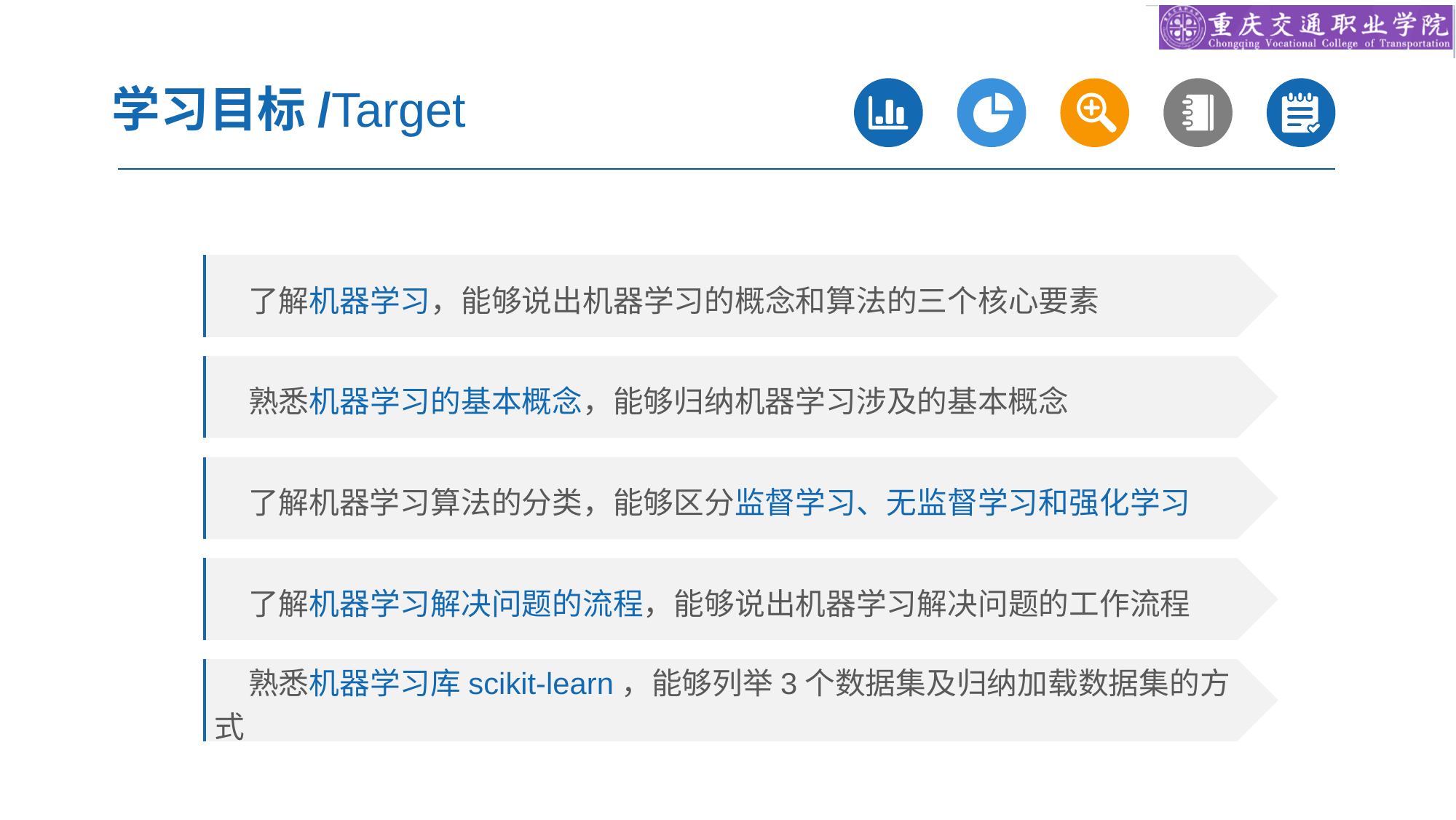

学习目标/Target
    了解机器学习，能够说出机器学习的概念和算法的三个核心要素

    熟悉机器学习的基本概念，能够归纳机器学习涉及的基本概念

    了解机器学习算法的分类，能够区分监督学习、无监督学习和强化学习

    了解机器学习解决问题的流程，能够说出机器学习解决问题的工作流程

    熟悉机器学习库scikit-learn，能够列举3个数据集及归纳加载数据集的方式